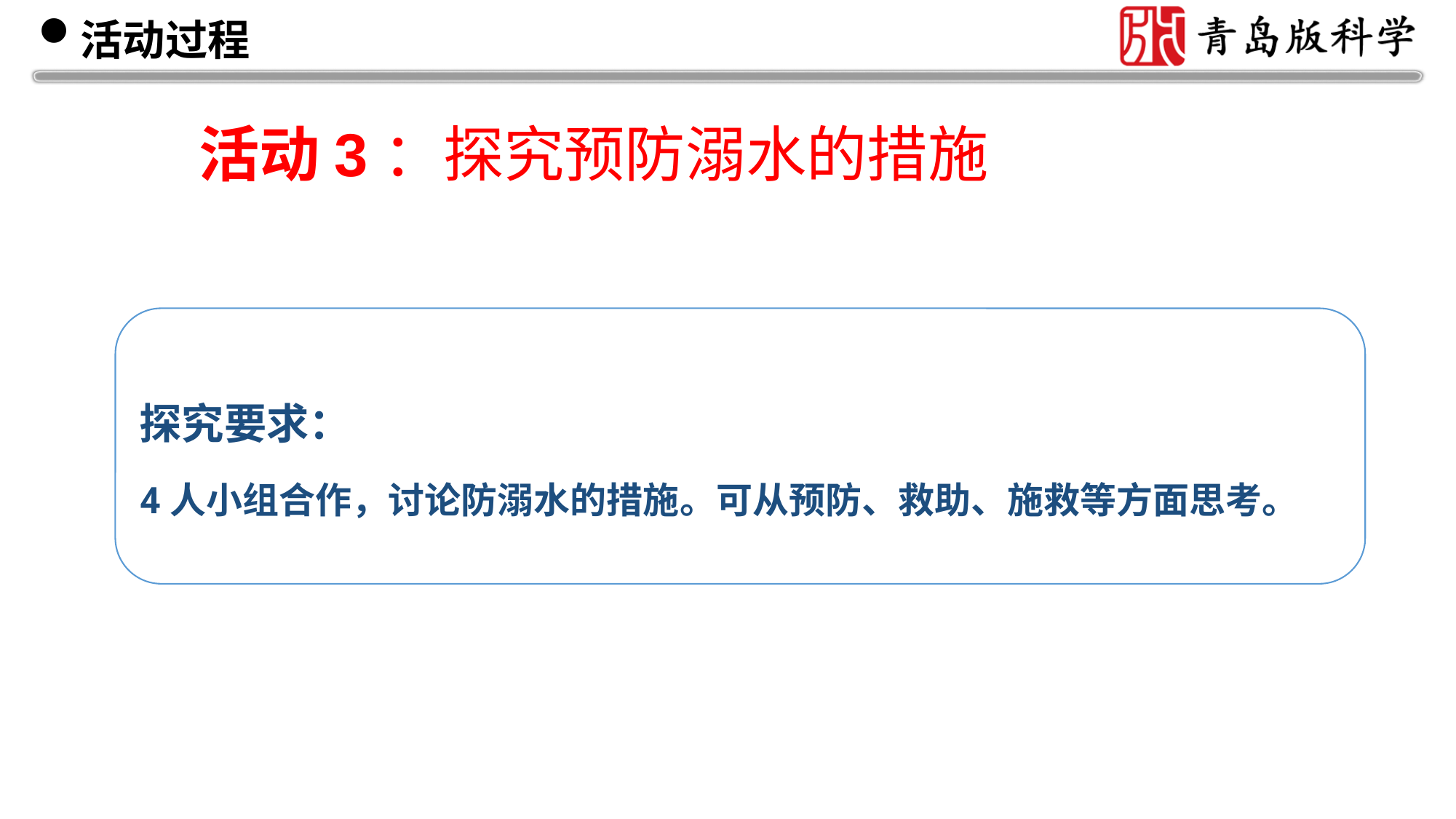

活动3：探究预防溺水的措施
探究要求：
4人小组合作，讨论防溺水的措施。可从预防、救助、施救等方面思考。